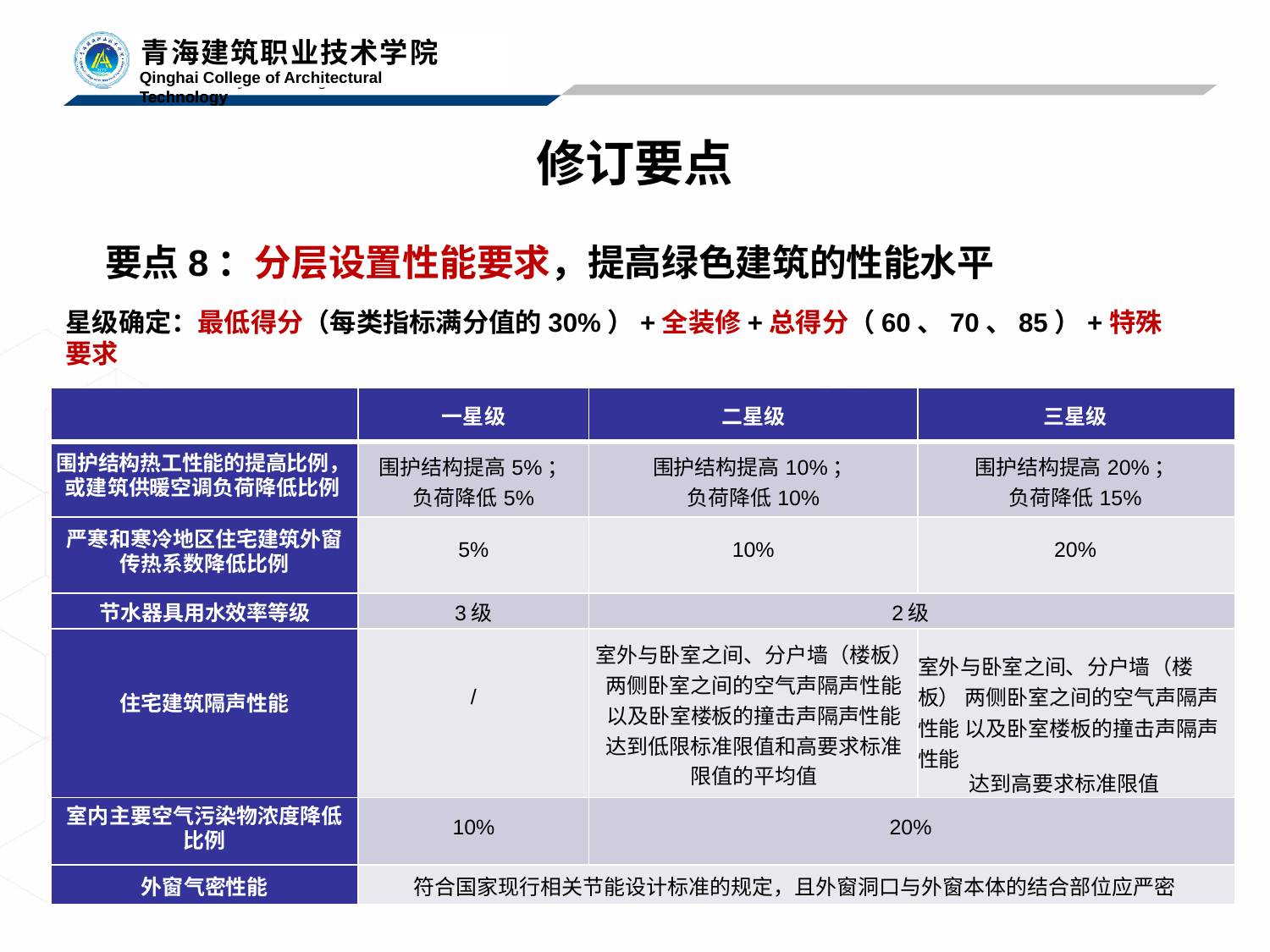

# 修订要点
要点8：分层设置性能要求，提高绿色建筑的性能水平
星级确定：最低得分（每类指标满分值的30%）+全装修+总得分（60、70、85）+特殊要求
|  | 一星级 | 二星级 | 三星级 |
| --- | --- | --- | --- |
| 围护结构热工性能的提高比例， 或建筑供暖空调负荷降低比例 | 围护结构提高5%； 负荷降低5% | 围护结构提高10%； 负荷降低10% | 围护结构提高20%； 负荷降低15% |
| 严寒和寒冷地区住宅建筑外窗 传热系数降低比例 | 5% | 10% | 20% |
| 节水器具用水效率等级 | 3级 | 2级 |  |
| 住宅建筑隔声性能 | / | 室外与卧室之间、分户墙（楼板） 两侧卧室之间的空气声隔声性能 以及卧室楼板的撞击声隔声性能 达到低限标准限值和高要求标准 限值的平均值 | 室外与卧室之间、分户墙（楼板） 两侧卧室之间的空气声隔声性能 以及卧室楼板的撞击声隔声性能 达到高要求标准限值 |
| 室内主要空气污染物浓度降低 比例 | 10% | 20% |  |
| 外窗气密性能 | 符合国家现行相关节能设计标准的规定，且外窗洞口与外窗本体的结合部位应严密 |  |  |